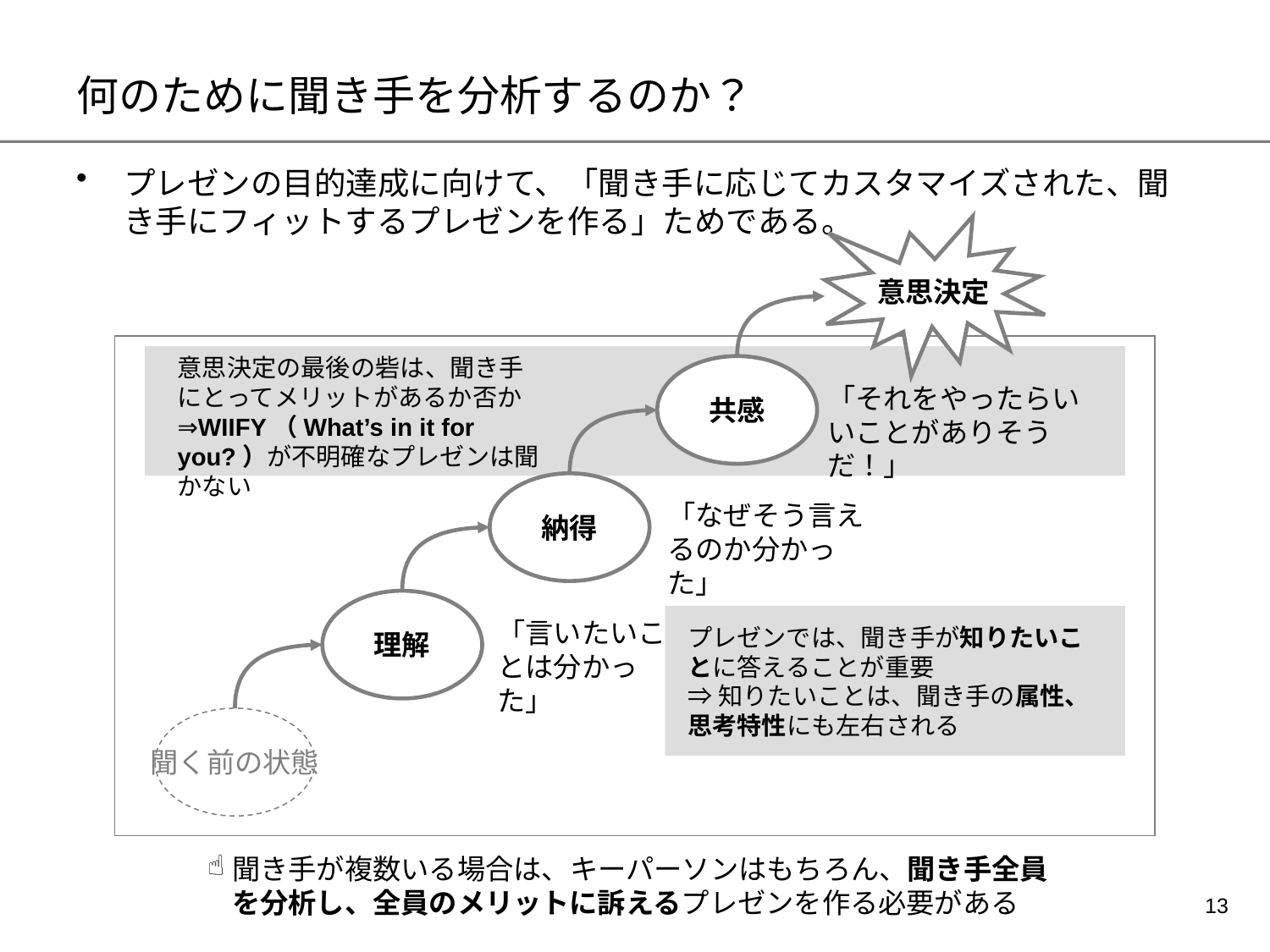

# 何のために聞き手を分析するのか？
プレゼンの目的達成に向けて、「聞き手に応じてカスタマイズされた、聞き手にフィットするプレゼンを作る」ためである。
意思決定

意思決定の最後の砦は、聞き手にとってメリットがあるか否か
⇒WIIFY（What’s in it for you?）が不明確なプレゼンは聞かない
共感
「それをやったらいいことがありそうだ！」
納得
「なぜそう言えるのか分かった」
理解

プレゼンでは、聞き手が知りたいことに答えることが重要
⇒知りたいことは、聞き手の属性、思考特性にも左右される
「言いたいことは分かった」
聞く前の状態
聞き手が複数いる場合は、キーパーソンはもちろん、聞き手全員を分析し、全員のメリットに訴えるプレゼンを作る必要がある
13